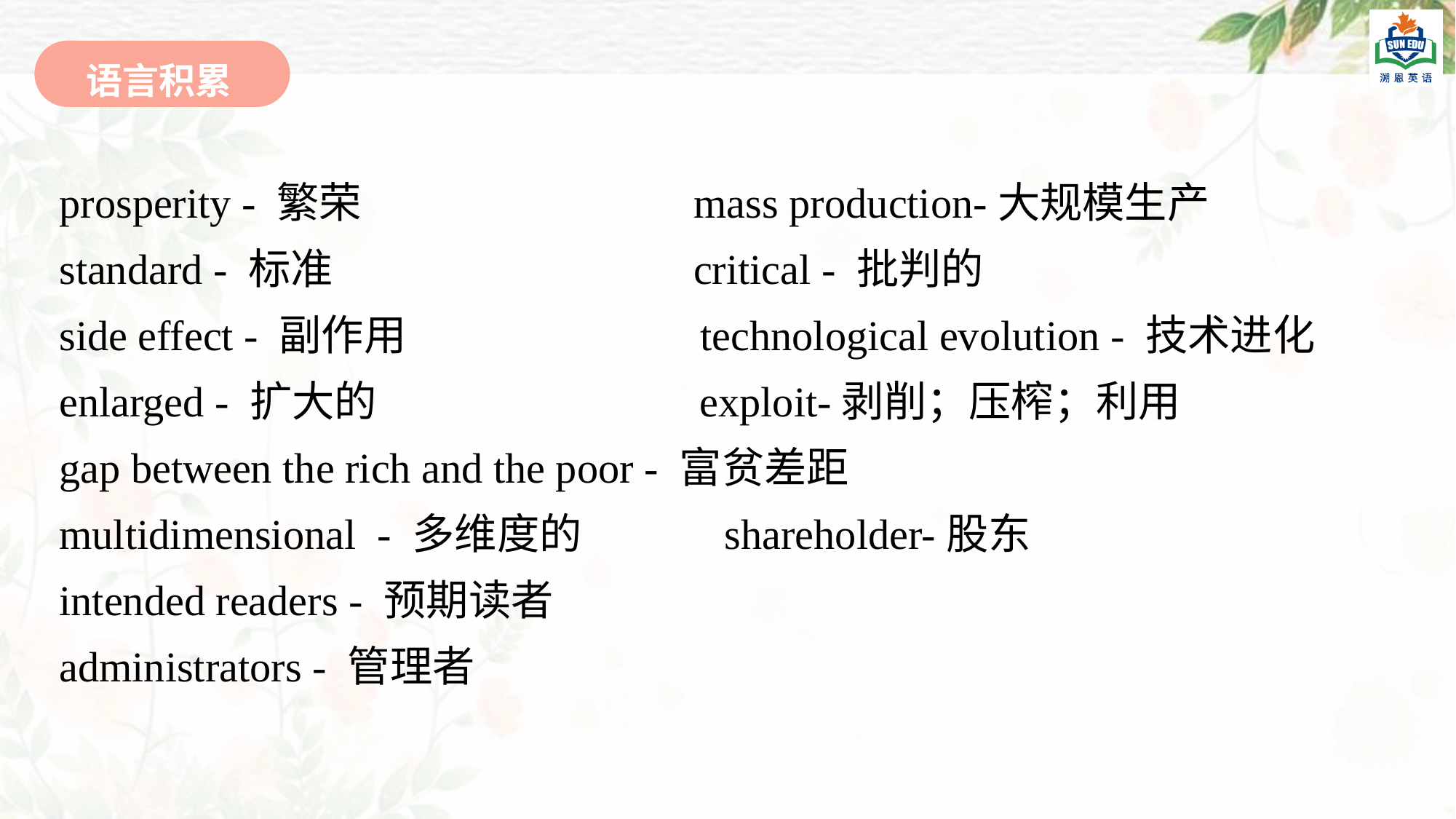

语言积累
prosperity - 繁荣                                  mass production-大规模生产
standard - 标准                                     critical - 批判的
side effect - 副作用                              technological evolution - 技术进化
enlarged - 扩大的                                 exploit-剥削；压榨；利用
gap between the rich and the poor - 富贫差距
multidimensional  - 多维度的              shareholder-股东
intended readers - 预期读者
administrators - 管理者